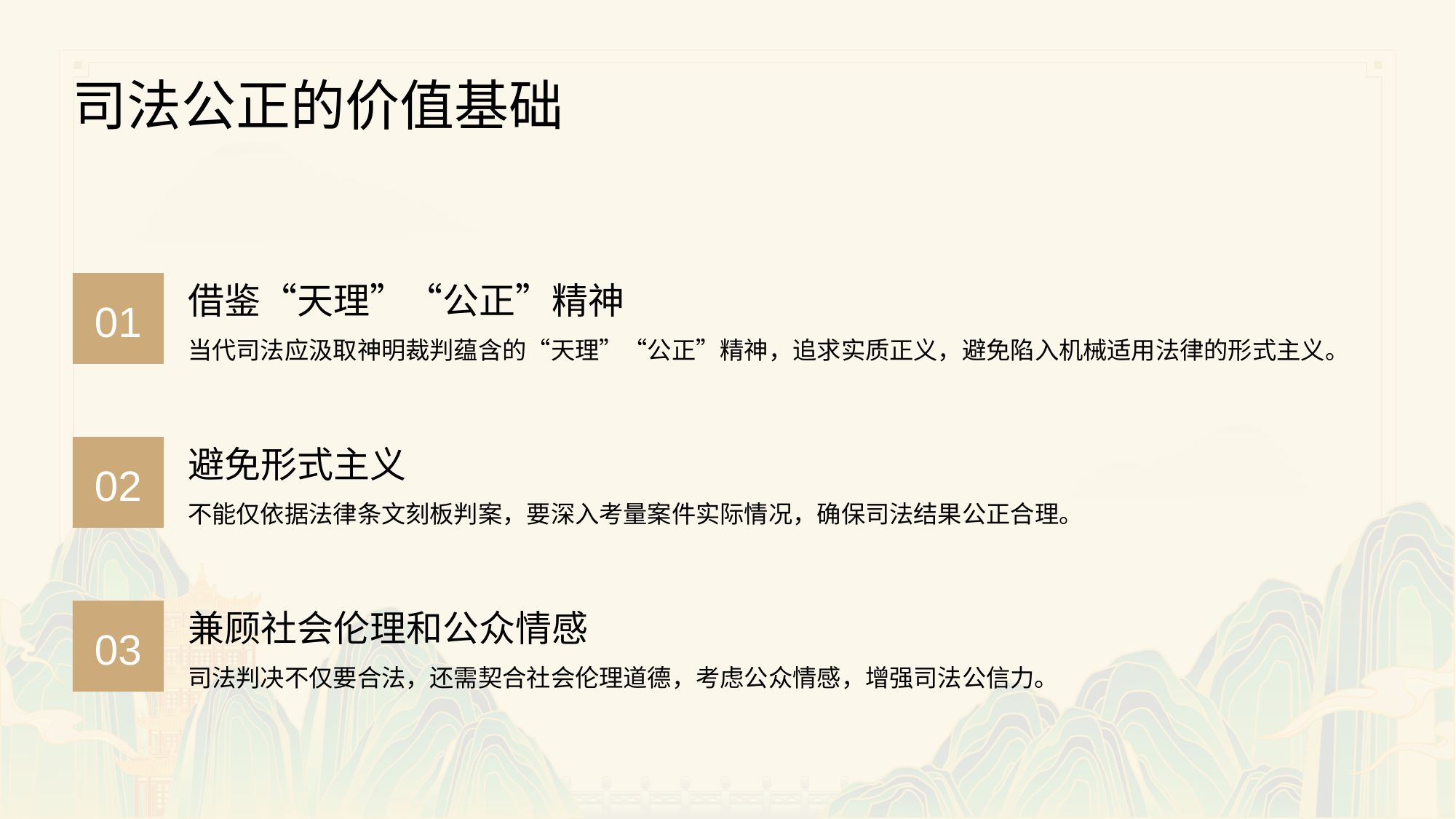

司法公正的价值基础

借鉴“天理”“公正”精神
01
当代司法应汲取神明裁判蕴含的“天理”“公正”精神，追求实质正义，避免陷入机械适用法律的形式主义。

避免形式主义
02
不能仅依据法律条文刻板判案，要深入考量案件实际情况，确保司法结果公正合理。

兼顾社会伦理和公众情感
03
司法判决不仅要合法，还需契合社会伦理道德，考虑公众情感，增强司法公信力。